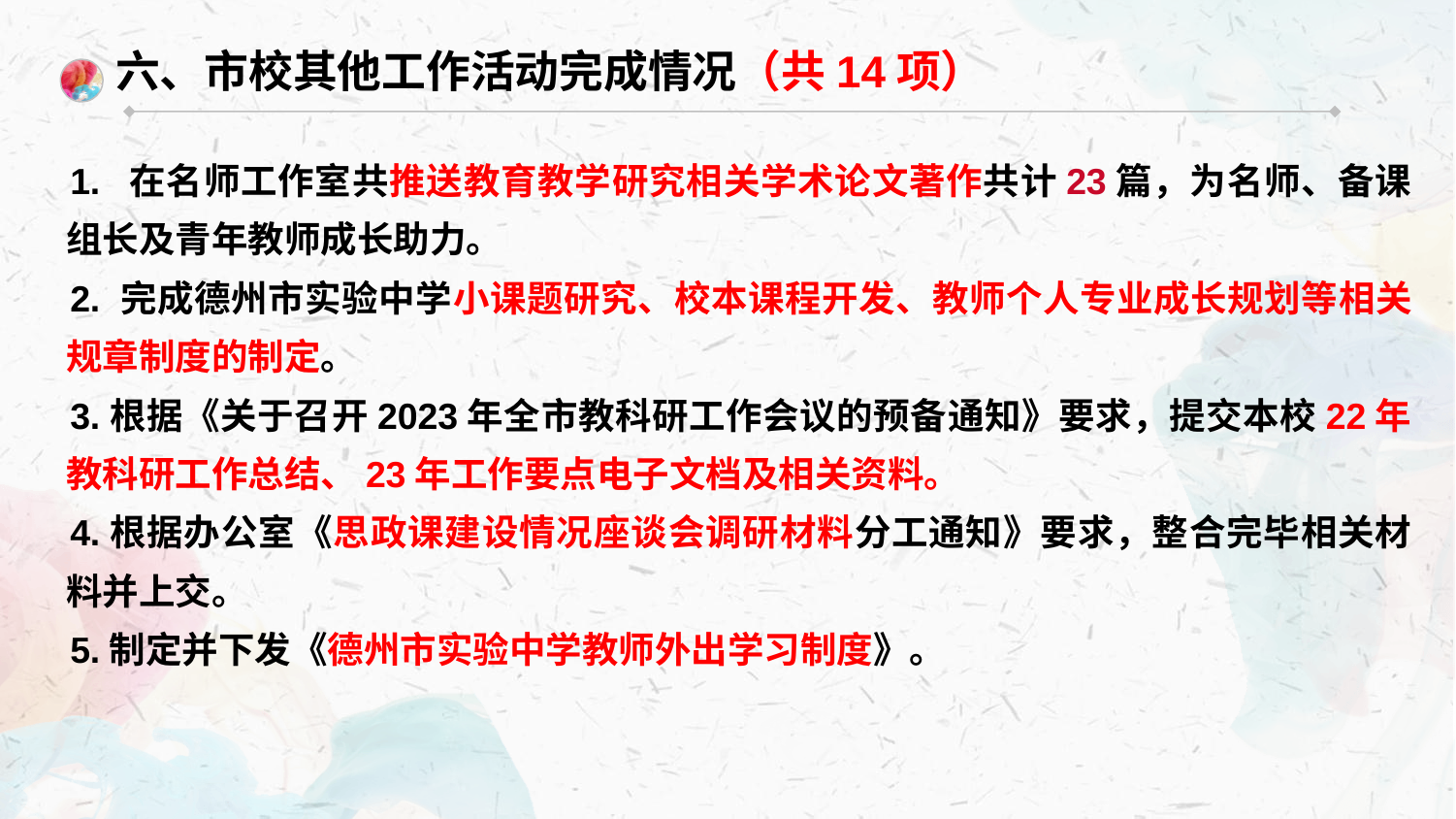

六、市校其他工作活动完成情况（共14项）

1.  在名师工作室共推送教育教学研究相关学术论文著作共计23篇，为名师、备课组长及青年教师成长助力。
2. 完成德州市实验中学小课题研究、校本课程开发、教师个人专业成长规划等相关规章制度的制定。
3.根据《关于召开2023年全市教科研工作会议的预备通知》要求，提交本校22年教科研工作总结、23年工作要点电子文档及相关资料。
4.根据办公室《思政课建设情况座谈会调研材料分工通知》要求，整合完毕相关材料并上交。
5.制定并下发《德州市实验中学教师外出学习制度》。